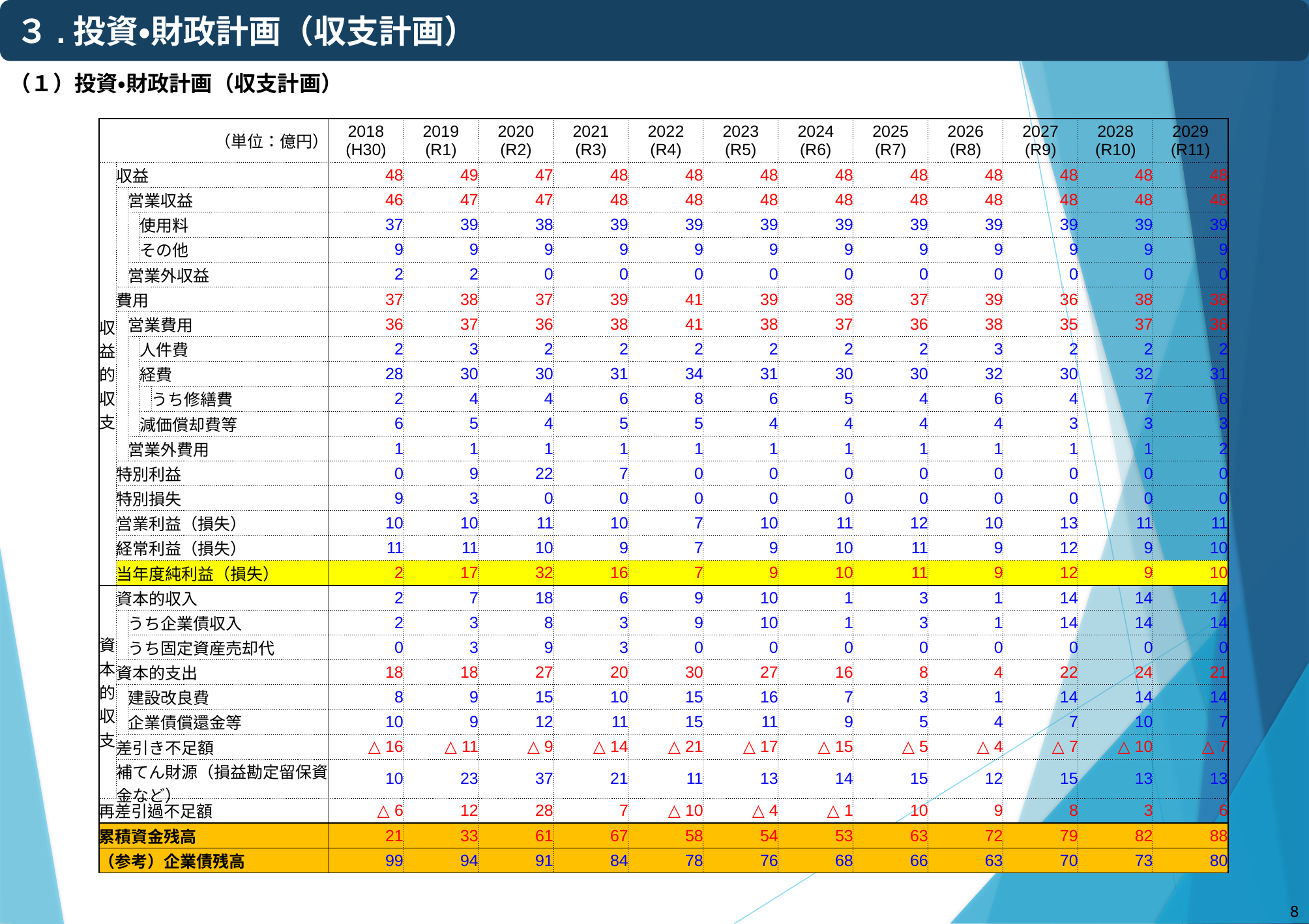

３.投資・財政計画（収支計画）
（１）投資・財政計画（収支計画）
|  |  |  |  |  |  |  |  |  |  |  |  |  |  |  |  |  |  |
| --- | --- | --- | --- | --- | --- | --- | --- | --- | --- | --- | --- | --- | --- | --- | --- | --- | --- |
|  | （単位：億円） |  |  |  |  | 2018 (H30) | 2019 (R1) | 2020 (R2) | 2021 (R3) | 2022 (R4) | 2023 (R5) | 2024 (R6) | 2025 (R7) | 2026 (R8) | 2027 (R9) | 2028 (R10) | 2029 (R11) |
|  | 収益的収支 | 収益 |  |  |  | 48 | 49 | 47 | 48 | 48 | 48 | 48 | 48 | 48 | 48 | 48 | 48 |
|  |  |  | 営業収益 |  |  | 46 | 47 | 47 | 48 | 48 | 48 | 48 | 48 | 48 | 48 | 48 | 48 |
|  |  |  |  | 使用料 |  | 37 | 39 | 38 | 39 | 39 | 39 | 39 | 39 | 39 | 39 | 39 | 39 |
|  |  |  |  | その他 |  | 9 | 9 | 9 | 9 | 9 | 9 | 9 | 9 | 9 | 9 | 9 | 9 |
|  |  |  | 営業外収益 |  |  | 2 | 2 | 0 | 0 | 0 | 0 | 0 | 0 | 0 | 0 | 0 | 0 |
|  |  | 費用 |  |  |  | 37 | 38 | 37 | 39 | 41 | 39 | 38 | 37 | 39 | 36 | 38 | 38 |
|  |  |  | 営業費用 |  |  | 36 | 37 | 36 | 38 | 41 | 38 | 37 | 36 | 38 | 35 | 37 | 36 |
|  |  |  |  | 人件費 |  | 2 | 3 | 2 | 2 | 2 | 2 | 2 | 2 | 3 | 2 | 2 | 2 |
|  |  |  |  | 経費 |  | 28 | 30 | 30 | 31 | 34 | 31 | 30 | 30 | 32 | 30 | 32 | 31 |
|  |  |  |  |  | うち修繕費 | 2 | 4 | 4 | 6 | 8 | 6 | 5 | 4 | 6 | 4 | 7 | 6 |
|  |  |  |  | 減価償却費等 |  | 6 | 5 | 4 | 5 | 5 | 4 | 4 | 4 | 4 | 3 | 3 | 3 |
|  |  |  | 営業外費用 |  |  | 1 | 1 | 1 | 1 | 1 | 1 | 1 | 1 | 1 | 1 | 1 | 2 |
|  |  | 特別利益 |  |  |  | 0 | 9 | 22 | 7 | 0 | 0 | 0 | 0 | 0 | 0 | 0 | 0 |
|  |  | 特別損失 |  |  |  | 9 | 3 | 0 | 0 | 0 | 0 | 0 | 0 | 0 | 0 | 0 | 0 |
|  |  | 営業利益（損失） |  |  |  | 10 | 10 | 11 | 10 | 7 | 10 | 11 | 12 | 10 | 13 | 11 | 11 |
|  |  | 経常利益（損失） |  |  |  | 11 | 11 | 10 | 9 | 7 | 9 | 10 | 11 | 9 | 12 | 9 | 10 |
|  |  | 当年度純利益（損失） |  |  |  | 2 | 17 | 32 | 16 | 7 | 9 | 10 | 11 | 9 | 12 | 9 | 10 |
|  | 資本的収支 | 資本的収入 |  |  |  | 2 | 7 | 18 | 6 | 9 | 10 | 1 | 3 | 1 | 14 | 14 | 14 |
|  |  |  | うち企業債収入 |  |  | 2 | 3 | 8 | 3 | 9 | 10 | 1 | 3 | 1 | 14 | 14 | 14 |
|  |  |  | うち固定資産売却代 |  |  | 0 | 3 | 9 | 3 | 0 | 0 | 0 | 0 | 0 | 0 | 0 | 0 |
|  |  | 資本的支出 |  |  |  | 18 | 18 | 27 | 20 | 30 | 27 | 16 | 8 | 4 | 22 | 24 | 21 |
|  |  |  | 建設改良費 |  |  | 8 | 9 | 15 | 10 | 15 | 16 | 7 | 3 | 1 | 14 | 14 | 14 |
|  |  |  | 企業債償還金等 |  |  | 10 | 9 | 12 | 11 | 15 | 11 | 9 | 5 | 4 | 7 | 10 | 7 |
|  |  | 差引き不足額 |  |  |  | △ 16 | △ 11 | △ 9 | △ 14 | △ 21 | △ 17 | △ 15 | △ 5 | △ 4 | △ 7 | △ 10 | △ 7 |
|  |  | 補てん財源（損益勘定留保資金など） |  |  |  | 10 | 23 | 37 | 21 | 11 | 13 | 14 | 15 | 12 | 15 | 13 | 13 |
|  | 再差引過不足額 |  |  |  |  | △ 6 | 12 | 28 | 7 | △ 10 | △ 4 | △ 1 | 10 | 9 | 8 | 3 | 6 |
|  | 累積資金残高 |  |  |  |  | 21 | 33 | 61 | 67 | 58 | 54 | 53 | 63 | 72 | 79 | 82 | 88 |
|  | （参考）企業債残高 |  |  |  |  | 99 | 94 | 91 | 84 | 78 | 76 | 68 | 66 | 63 | 70 | 73 | 80 |
8